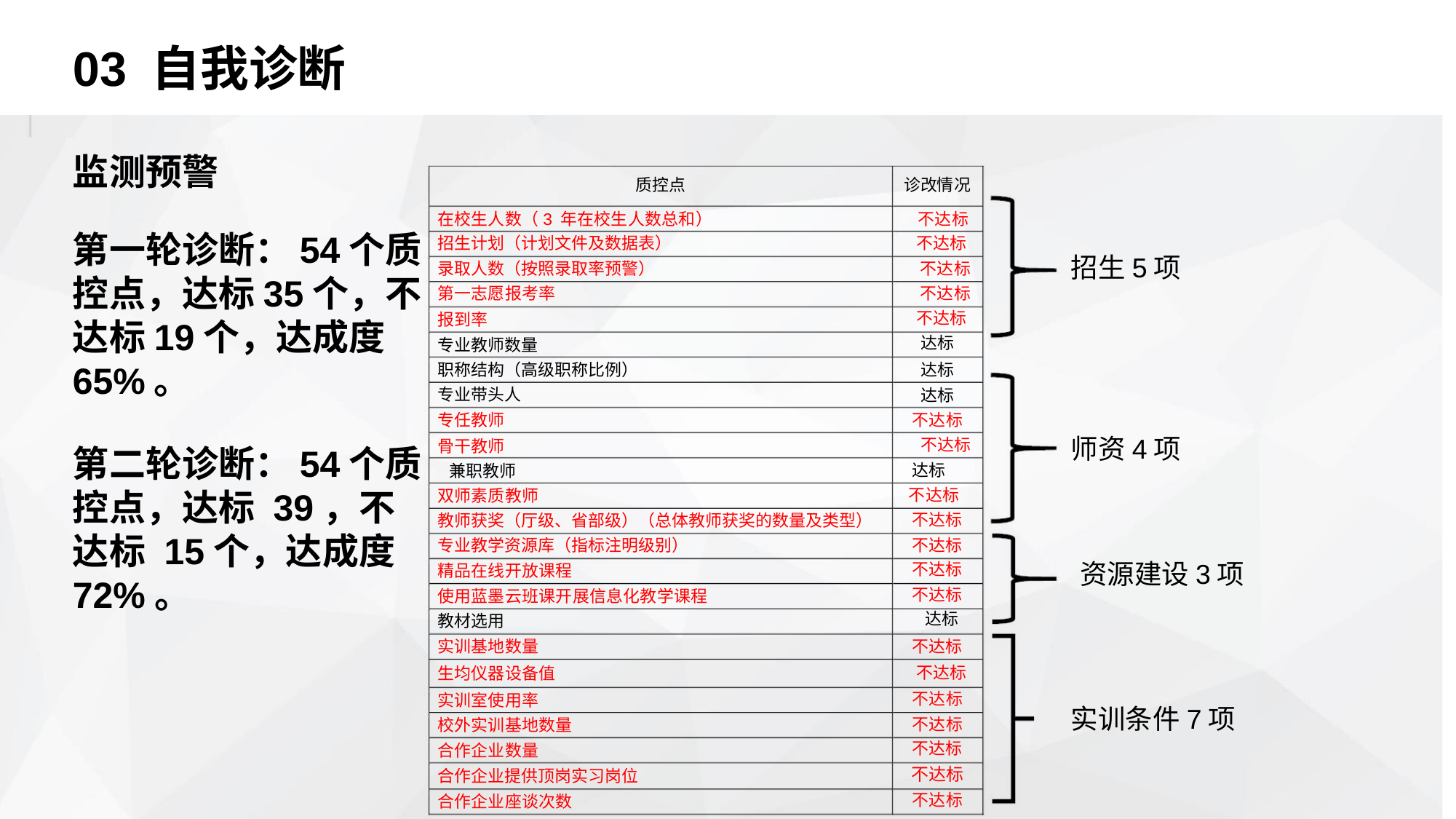

03 自我诊断

监测预警

质控点
诊改情况
在校生人数（3年在校生人数总和）
招生计划（计划文件及数据表）
录取人数（按照录取率预警）
第一志愿报考率
不达标
 不达标
 不达标
 不达标
 不达标
达标
第一轮诊断：54个质
控点，达标35个，不
达标19个，达成度
65%。
招生5项
报到率
专业教师数量
职称结构（高级职称比例）
专业带头人
达标
达标
专任教师
不达标
不达标
师资4项
第二轮诊断：54个质 兼职教师
骨干教师
达标
 不达标
不达标
不达标
不达标
不达标
达标
控点，达标 39，不
达标 15个，达成度
72%。
双师素质教师
教师获奖（厅级、省部级）（总体教师获奖的数量及类型）
专业教学资源库（指标注明级别）
精品在线开放课程
资源建设3项
使用蓝墨云班课开展信息化教学课程
教材选用
实训基地数量
不达标
不达标
不达标
不达标
不达标
不达标
不达标
生均仪器设备值
实训室使用率
实训条件7项
校外实训基地数量
合作企业数量
合作企业提供顶岗实习岗位
合作企业座谈次数